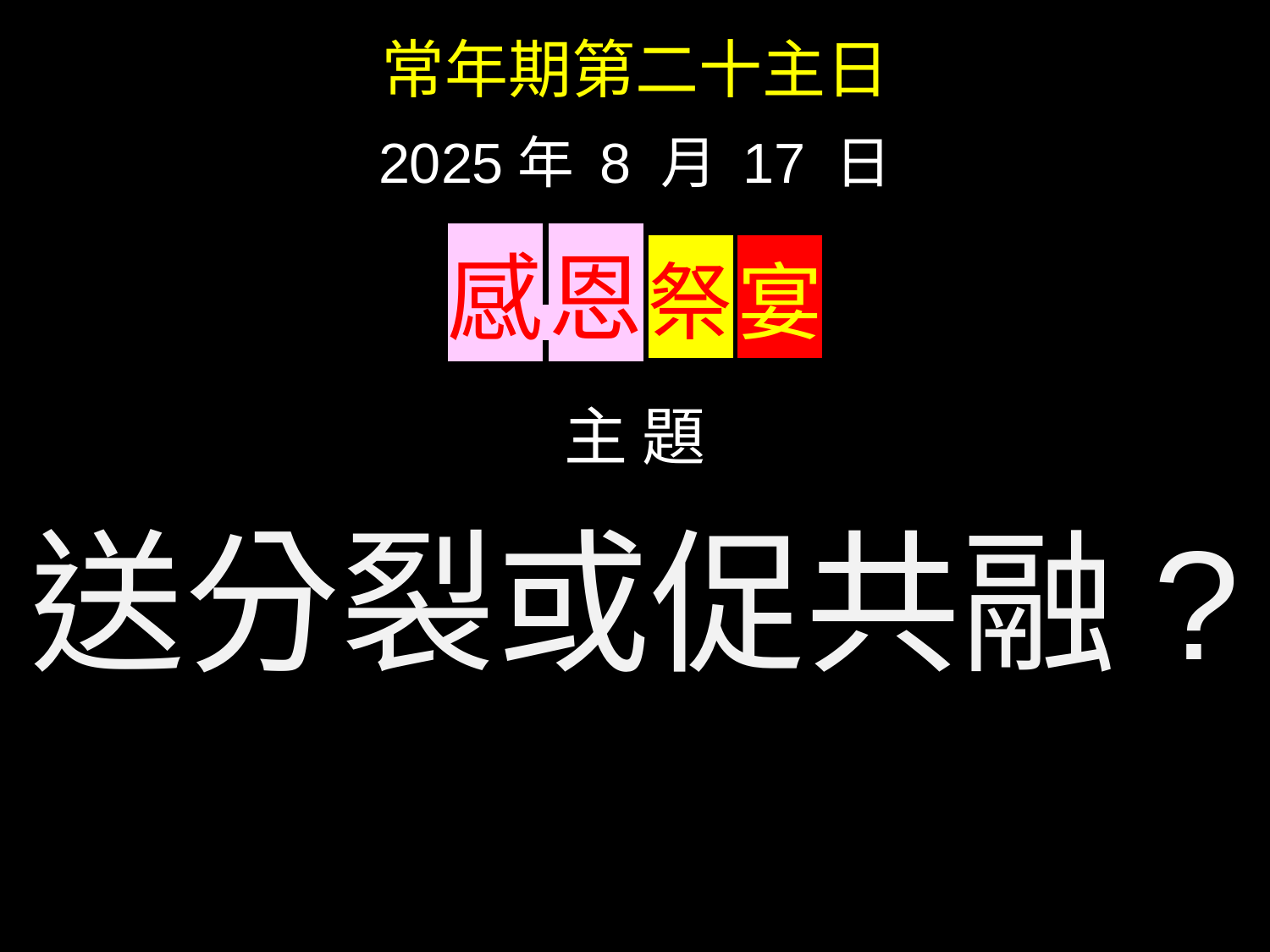

常年期第二十主日
2025年 8 月 17 日

感 恩 祭 宴

主 題
送分裂或促共融?